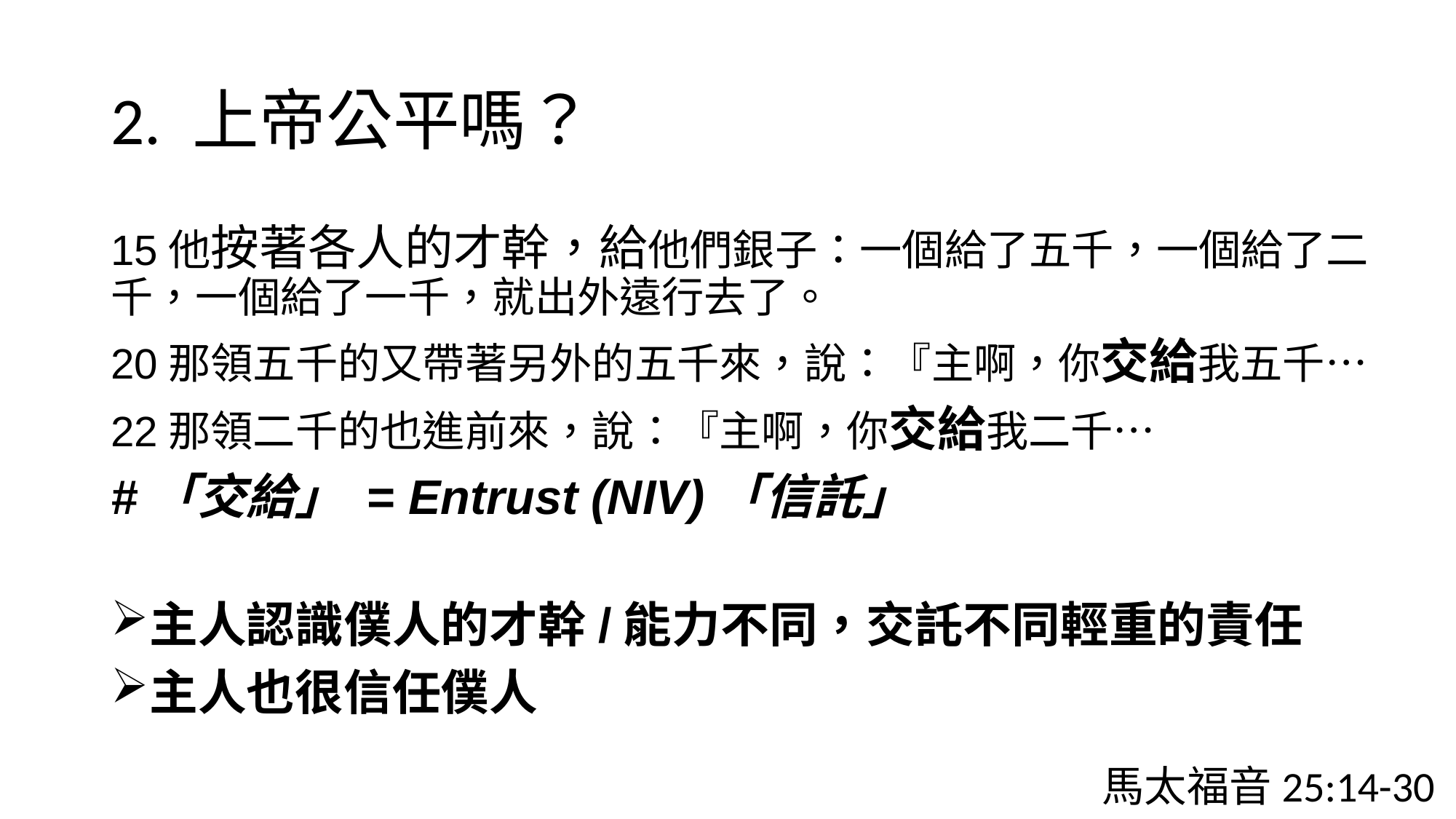

# 2. 上帝公平嗎？
15他按著各人的才幹，給他們銀子：一個給了五千，一個給了二千，一個給了一千，就出外遠行去了。
20那領五千的又帶著另外的五千來，說：『主啊，你交給我五千…
22那領二千的也進前來，說：『主啊，你交給我二千…
#「交給」 = Entrust (NIV)「信託」

主人認識僕人的才幹/能力不同，交託不同輕重的責任
主人也很信任僕人
馬太福音25:14-30